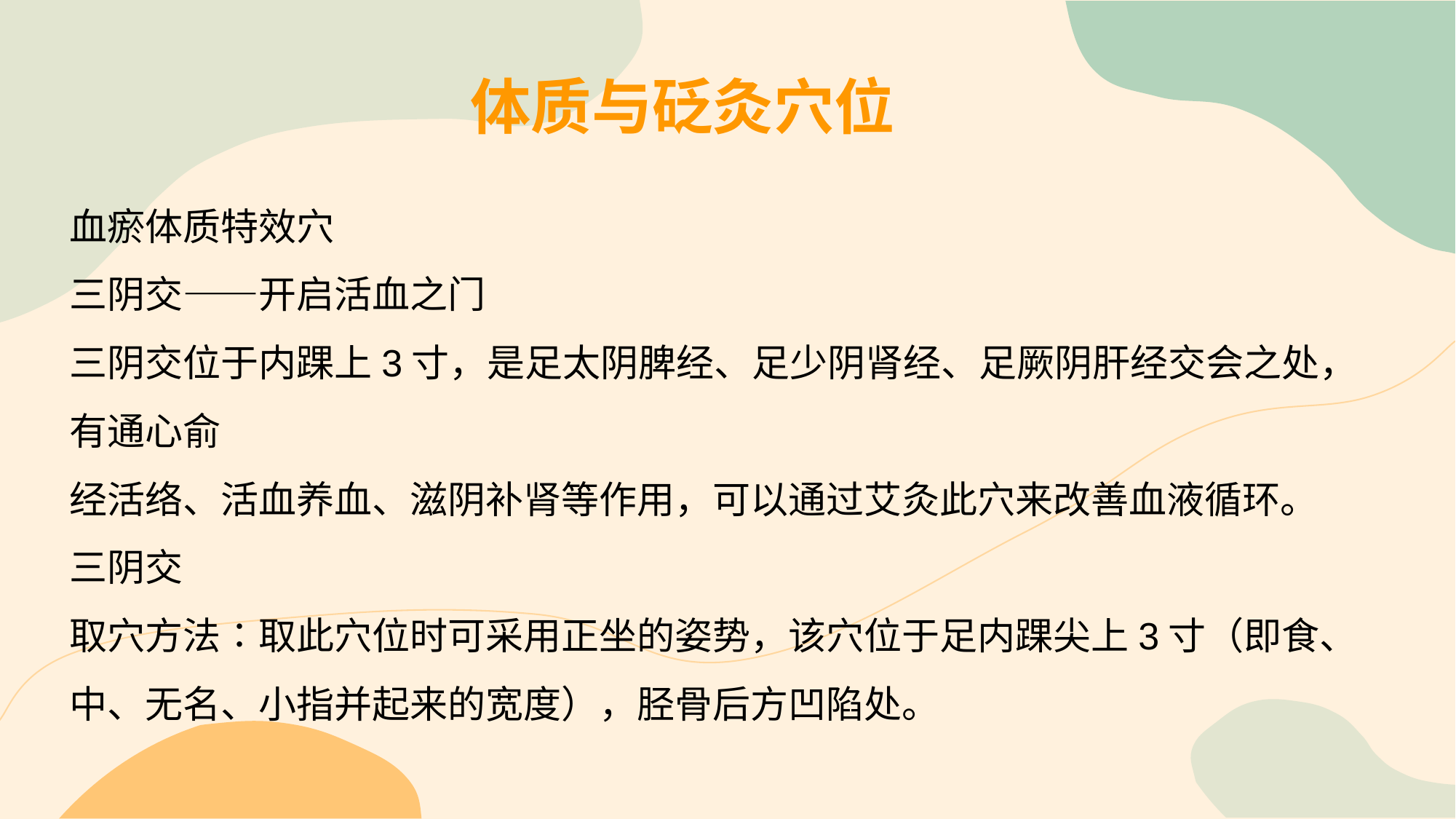

体质与砭灸穴位
血瘀体质特效穴
三阴交——开启活血之门
三阴交位于内踝上3寸，是足太阴脾经、足少阴肾经、足厥阴肝经交会之处，有通心俞
经活络、活血养血、滋阴补肾等作用，可以通过艾灸此穴来改善血液循环。
三阴交
取穴方法∶取此穴位时可采用正坐的姿势，该穴位于足内踝尖上3寸（即食、中、无名、小指并起来的宽度），胫骨后方凹陷处。